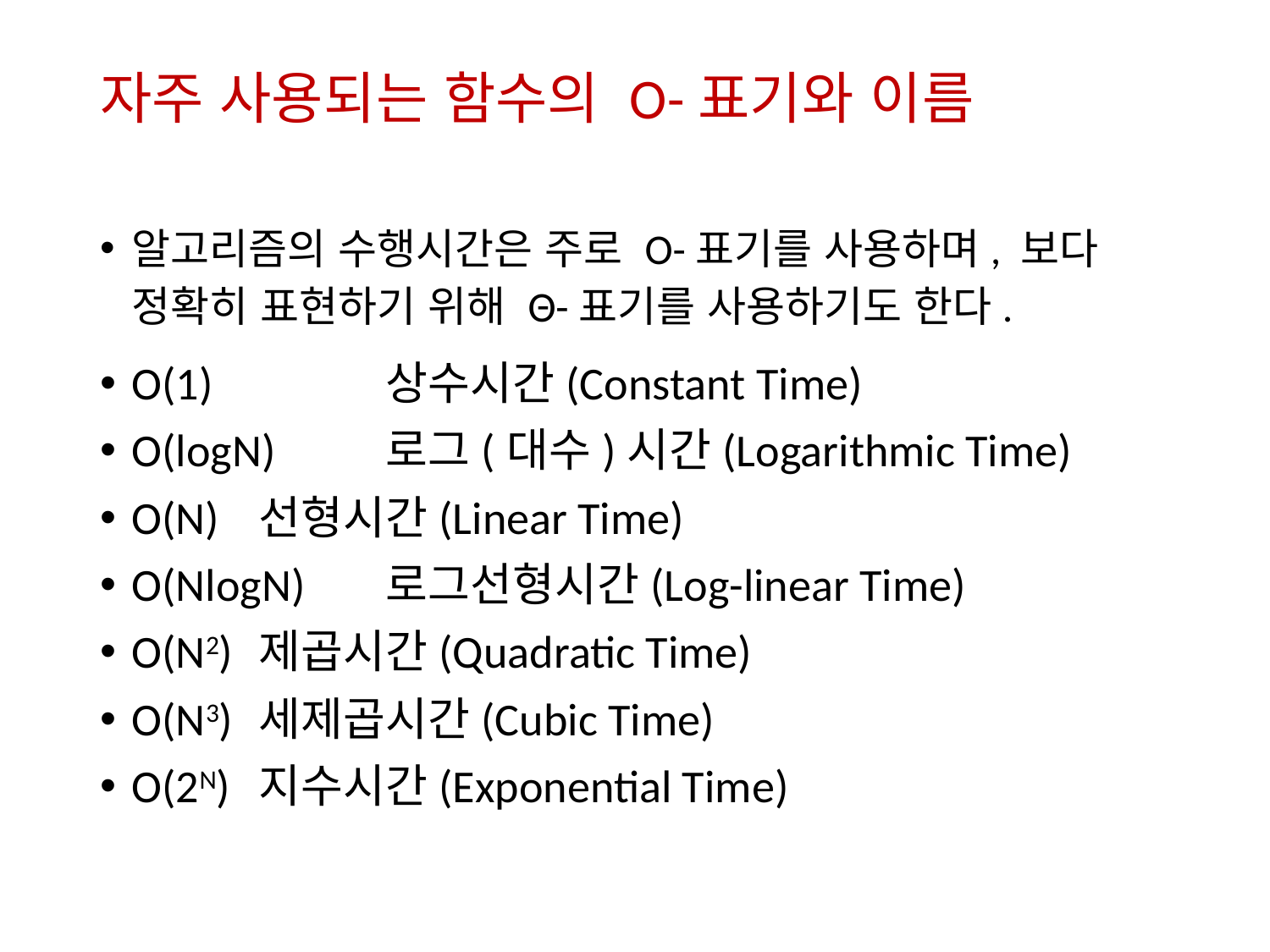

# 자주 사용되는 함수의 O-표기와 이름
알고리즘의 수행시간은 주로 O-표기를 사용하며, 보다 정확히 표현하기 위해 Θ-표기를 사용하기도 한다.
O(1) 		상수시간(Constant Time)
O(logN) 	로그(대수)시간(Logarithmic Time)
O(N) 	선형시간(Linear Time)
O(NlogN) 	로그선형시간(Log-linear Time)
O(N2) 	제곱시간(Quadratic Time)
O(N3) 	세제곱시간(Cubic Time)
O(2N) 	지수시간(Exponential Time)